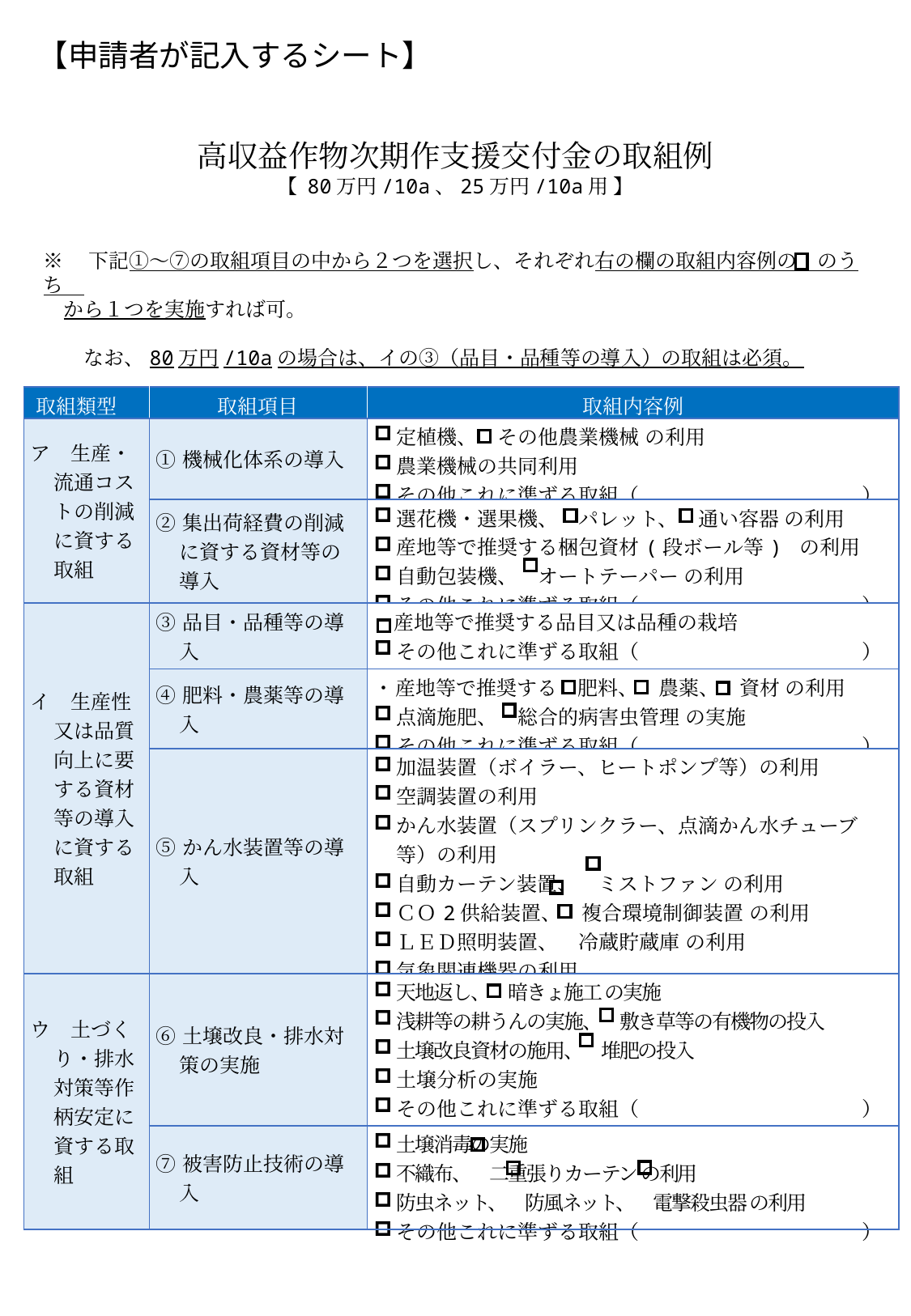

【申請者が記入するシート】
高収益作物次期作支援交付金の取組例
【 80万円/10a、25万円/10a用 】
※　下記①～⑦の取組項目の中から２つを選択し、それぞれ右の欄の取組内容例の　のうち
　から１つを実施すれば可。

　　なお、80万円/10aの場合は、イの③（品目・品種等の導入）の取組は必須。

| 取組類型 | 取組項目 | 取組内容例 |
| --- | --- | --- |
| ア　生産・流通コストの削減に資する取組 | ①機械化体系の導入 | 定植機、　その他農業機械 の利用 農業機械の共同利用 その他これに準ずる取組（　　　　　　　　　　　） |
|  | ②集出荷経費の削減に資する資材等の導入 | 選花機・選果機、　パレット、　通い容器 の利用 産地等で推奨する梱包資材(段ボール等) の利用 自動包装機、　オートテーパー の利用 その他これに準ずる取組（　　　　　　　　　　　） |
| イ　生産性又は品質向上に要する資材等の導入に資する取組 | ③品目・品種等の導入 | 産地等で推奨する品目又は品種の栽培 その他これに準ずる取組（　　　　　　　　　　　） |
|  | ④肥料・農薬等の導入 | ・産地等で推奨する　肥料、　農薬、　資材 の利用　 点滴施肥、　総合的病害虫管理 の実施 その他これに準ずる取組（　　　　　　　　　　　） |
|  | ⑤かん水装置等の導入 | 加温装置（ボイラー、ヒートポンプ等）の利用 空調装置の利用 かん水装置（スプリンクラー、点滴かん水チューブ等）の利用 自動カーテン装置、　ミストファン の利用 ＣＯ2供給装置、　複合環境制御装置 の利用 ＬＥＤ照明装置、　冷蔵貯蔵庫 の利用 気象関連機器の利用 その他これに準ずる取組（　　　　　　　　　　　） |
| ウ　土づくり・排水対策等作柄安定に資する取組 | ⑥土壌改良・排水対策の実施 | 天地返し、　暗きょ施工 の実施 浅耕等の耕うんの実施、　敷き草等の有機物の投入 土壌改良資材の施用、　堆肥の投入 土壌分析の実施 その他これに準ずる取組（　　　　　　　　　　　） |
|  | ⑦被害防止技術の導入 | 土壌消毒の実施 不織布、　二重張りカーテン の利用 防虫ネット、　防風ネット、　電撃殺虫器 の利用 その他これに準ずる取組（　　　　　　　　　　　） |